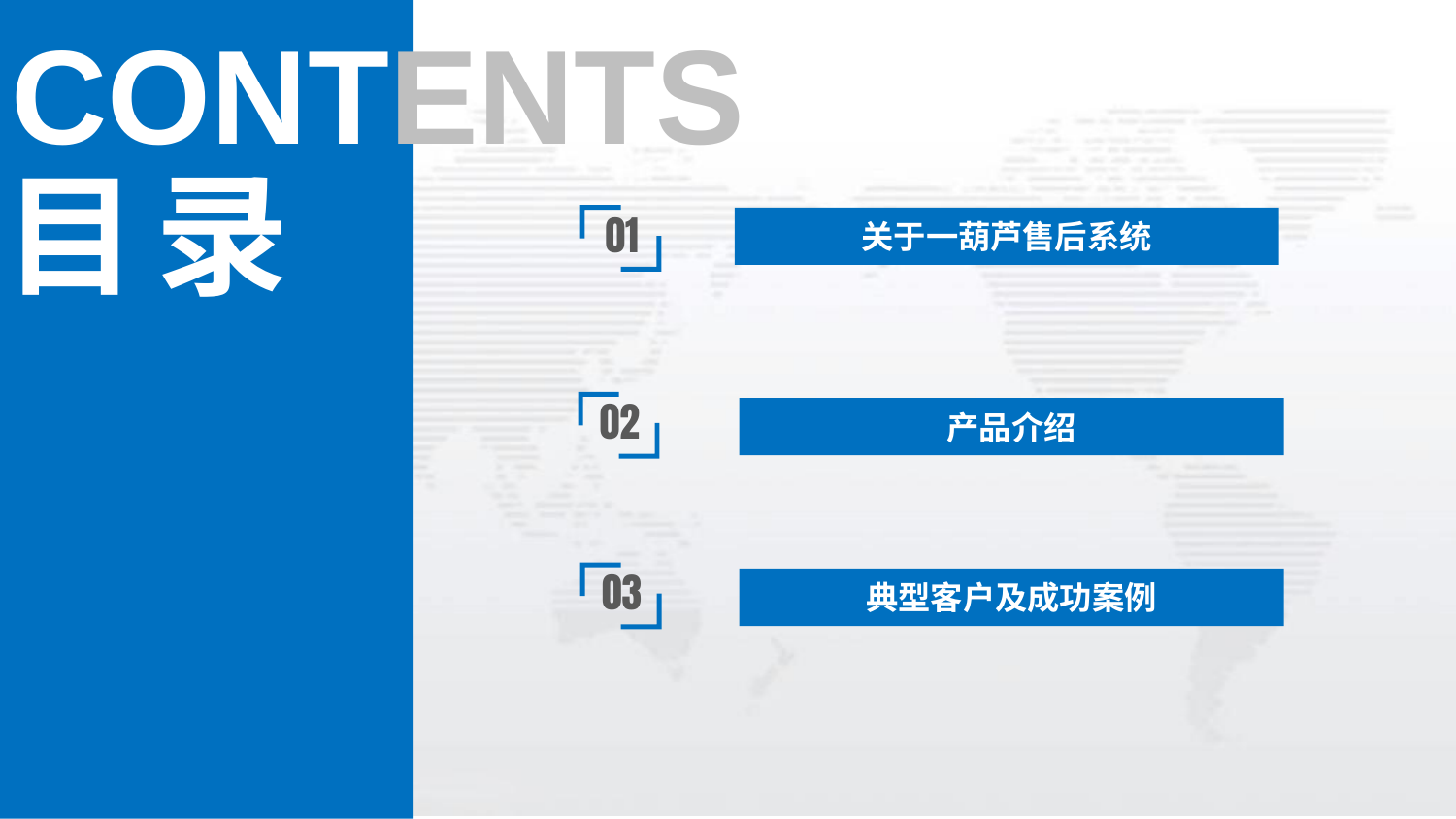

CONTENTS
目 录
01

关于一葫芦售后系统
02

产品介绍
03

典型客户及成功案例